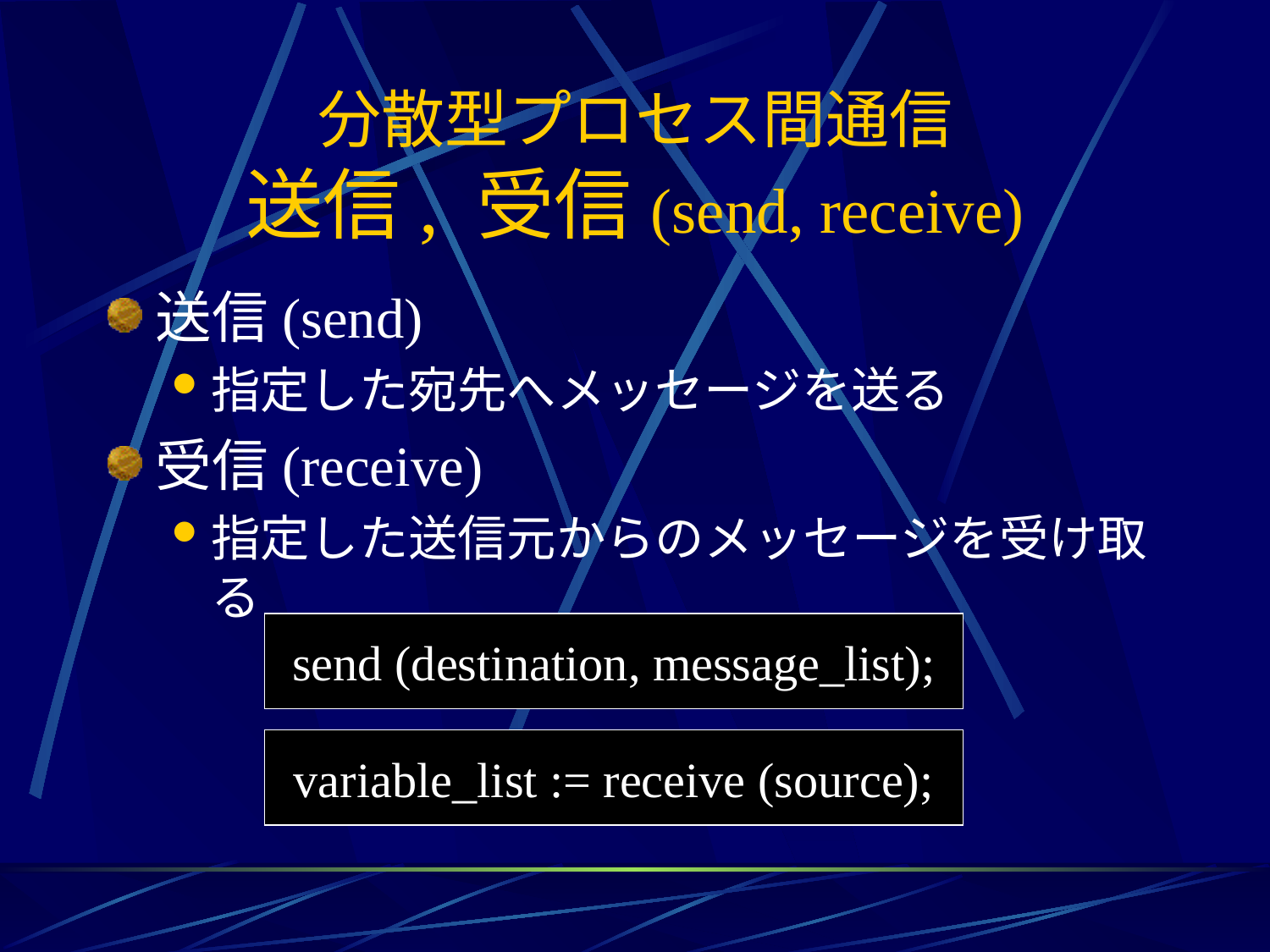

# 分散型プロセス間通信 送信, 受信(send, receive)
送信(send)
指定した宛先へメッセージを送る
受信(receive)
指定した送信元からのメッセージを受け取る
send (destination, message_list);
variable_list := receive (source);